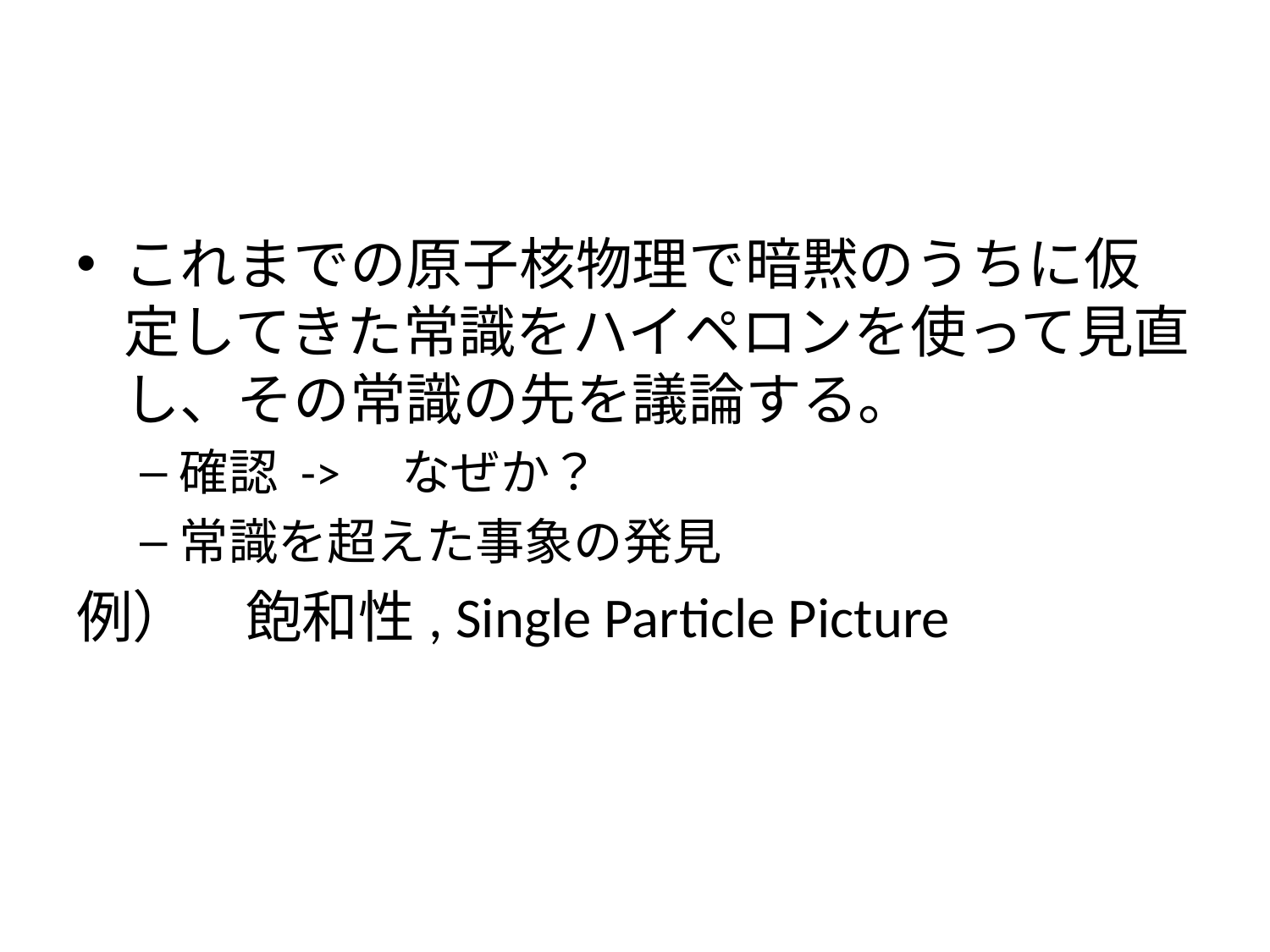

#
これまでの原子核物理で暗黙のうちに仮定してきた常識をハイペロンを使って見直し、その常識の先を議論する。
確認 ->　なぜか？
常識を超えた事象の発見
例）　飽和性, Single Particle Picture